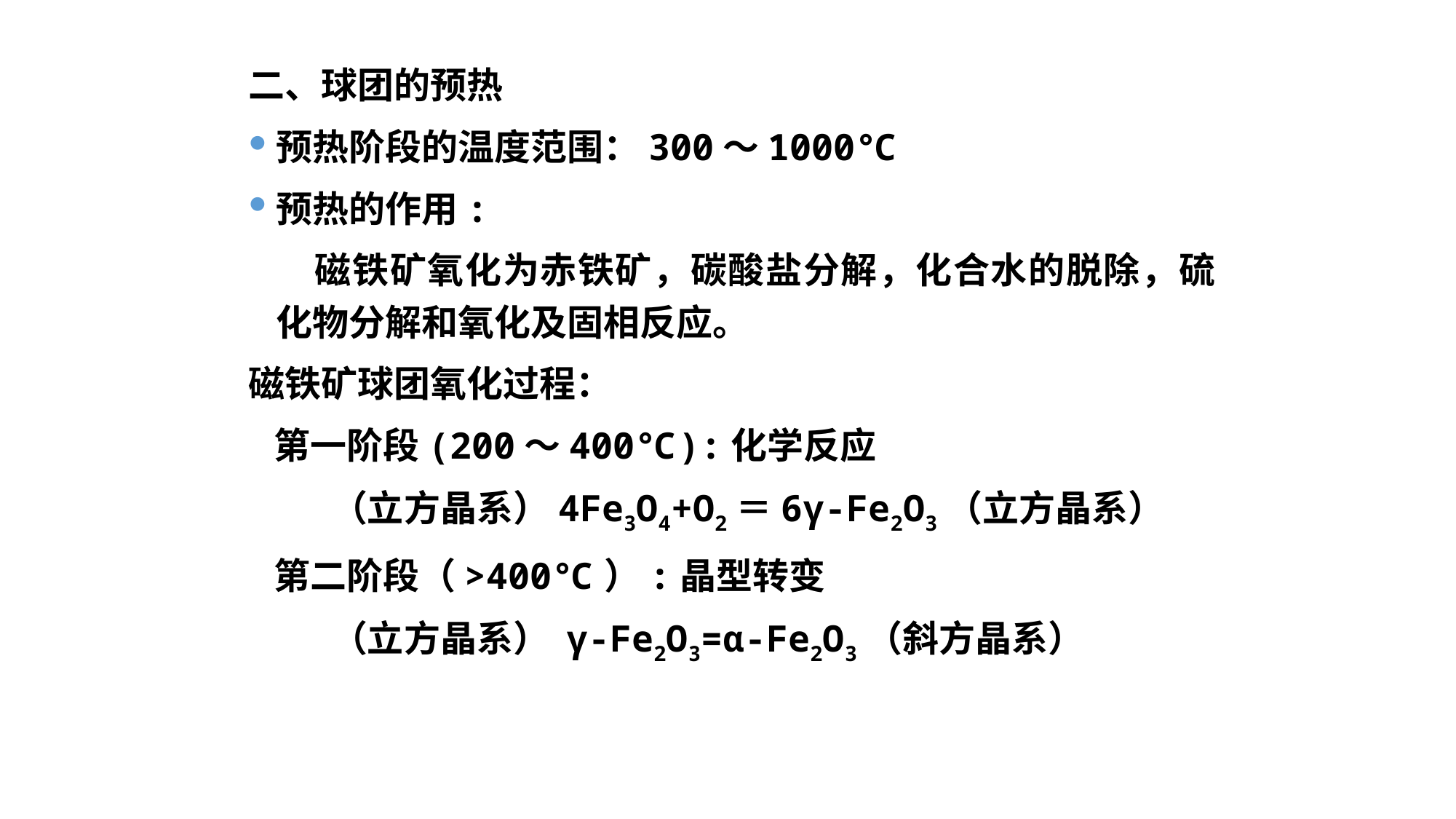

二、球团的预热
预热阶段的温度范围：300～1000℃
预热的作用:
      磁铁矿氧化为赤铁矿，碳酸盐分解，化合水的脱除，硫化物分解和氧化及固相反应。
磁铁矿球团氧化过程：
  第一阶段(200～400℃):化学反应
         （立方晶系）4Fe3O4+O2＝6γ-Fe2O3（立方晶系）
  第二阶段（>400℃）:晶型转变
         （立方晶系） γ-Fe2O3=α-Fe2O3（斜方晶系）
37